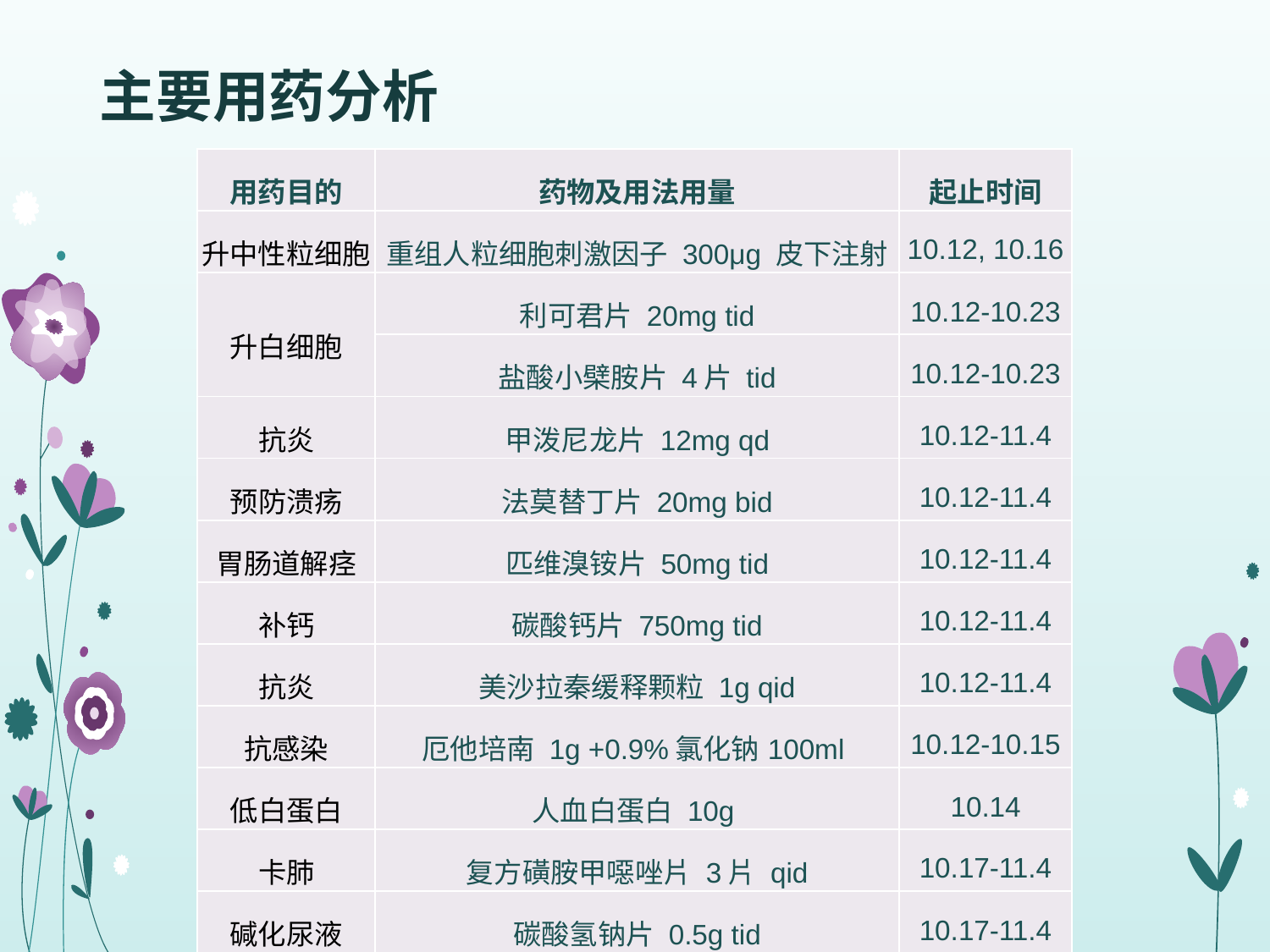

# 主要用药分析
| 用药目的 | 药物及用法用量 | 起止时间 |
| --- | --- | --- |
| 升中性粒细胞 | 重组人粒细胞刺激因子 300μg 皮下注射 | 10.12, 10.16 |
| 升白细胞 | 利可君片 20mg tid | 10.12-10.23 |
|  | 盐酸小檗胺片 4片 tid | 10.12-10.23 |
| 抗炎 | 甲泼尼龙片 12mg qd | 10.12-11.4 |
| 预防溃疡 | 法莫替丁片 20mg bid | 10.12-11.4 |
| 胃肠道解痉 | 匹维溴铵片 50mg tid | 10.12-11.4 |
| 补钙 | 碳酸钙片 750mg tid | 10.12-11.4 |
| 抗炎 | 美沙拉秦缓释颗粒 1g qid | 10.12-11.4 |
| 抗感染 | 厄他培南 1g +0.9%氯化钠100ml | 10.12-10.15 |
| 低白蛋白 | 人血白蛋白 10g | 10.14 |
| 卡肺 | 复方磺胺甲噁唑片 3片 qid | 10.17-11.4 |
| 碱化尿液 | 碳酸氢钠片 0.5g tid | 10.17-11.4 |
| 助消化 | 乳酸菌素片 2.4g tid | 10.20-11.4 |
| 免疫抑制 | 沙利度胺片 50mg qd | 10.26-11.4 |